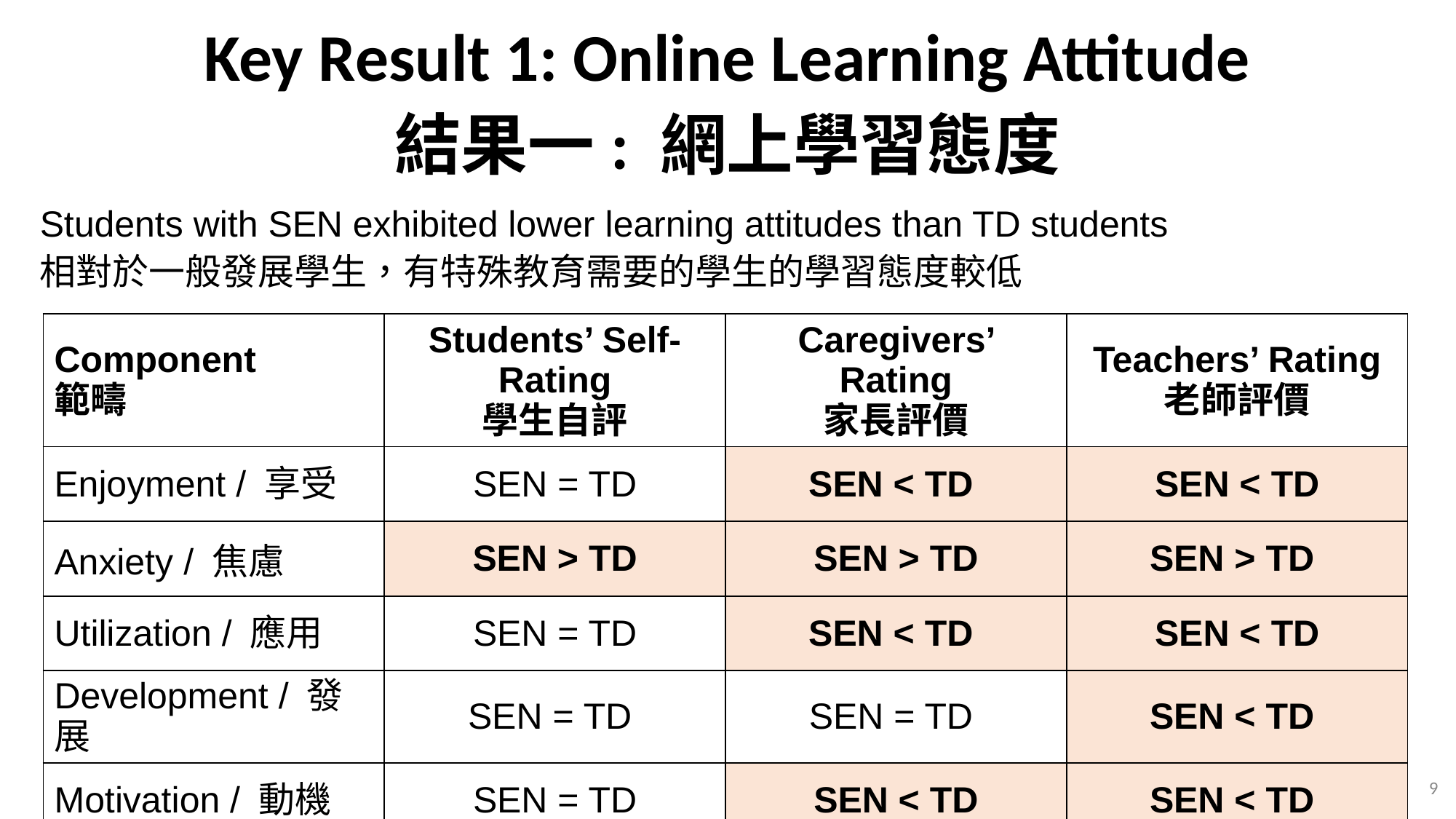

Key Result 1: Online Learning Attitude
結果一: 網上學習態度
Students with SEN exhibited lower learning attitudes than TD students
相對於一般發展學生，有特殊教育需要的學生的學習態度較低
| Component 範疇 | Students’ Self-Rating 學生自評 | Caregivers’ Rating 家長評價 | Teachers’ Rating 老師評價 |
| --- | --- | --- | --- |
| Enjoyment / 享受 | SEN = TD | SEN < TD | SEN < TD |
| Anxiety / 焦慮 | SEN > TD | SEN > TD | SEN > TD |
| Utilization / 應用 | SEN = TD | SEN < TD | SEN < TD |
| Development / 發展 | SEN = TD | SEN = TD | SEN < TD |
| Motivation / 動機 | SEN = TD | SEN < TD | SEN < TD |
9